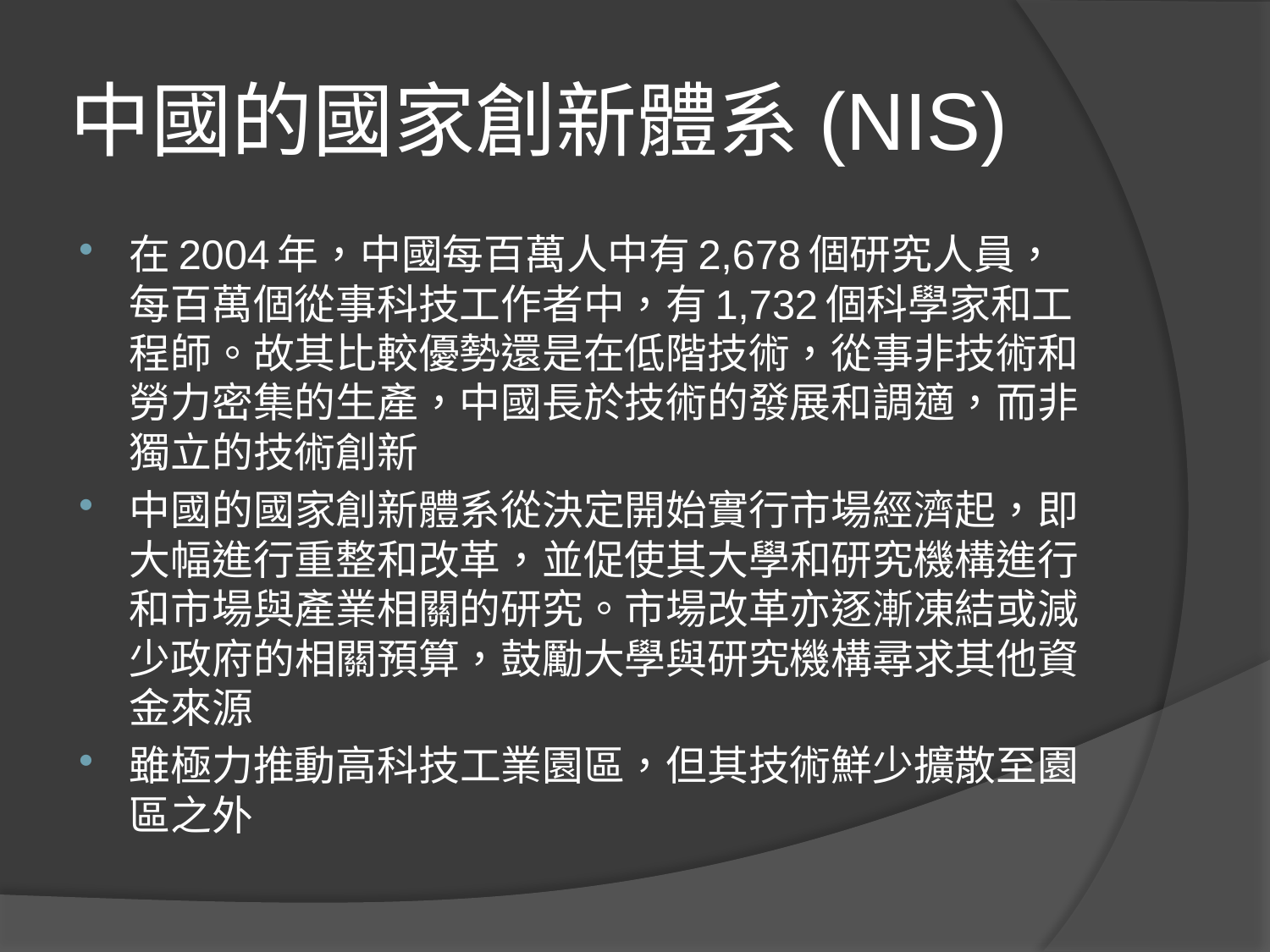

# 中國的國家創新體系(NIS)
在2004年，中國每百萬人中有2,678個研究人員，每百萬個從事科技工作者中，有1,732個科學家和工程師。故其比較優勢還是在低階技術，從事非技術和勞力密集的生產，中國長於技術的發展和調適，而非獨立的技術創新
中國的國家創新體系從決定開始實行市場經濟起，即大幅進行重整和改革，並促使其大學和研究機構進行和市場與產業相關的研究。市場改革亦逐漸凍結或減少政府的相關預算，鼓勵大學與研究機構尋求其他資金來源
雖極力推動高科技工業園區，但其技術鮮少擴散至園區之外